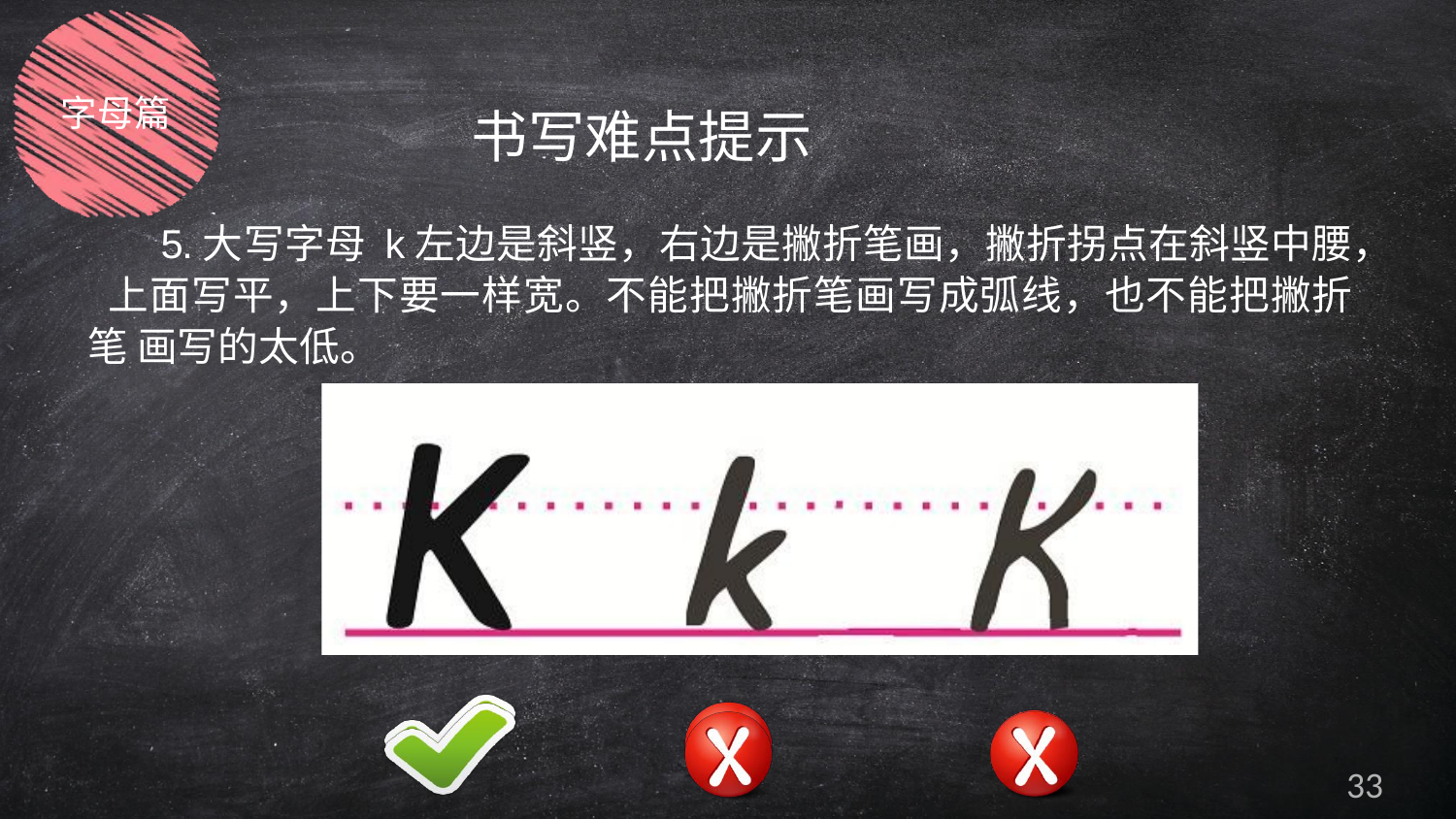

字母篇
书写难点提示
5.大写字母 k左边是斜竖，右边是撇折笔画，撇折拐点在斜竖中腰，  上面写平，上下要一样宽。不能把撇折笔画写成弧线，也不能把撇折笔 画写的太低。

33